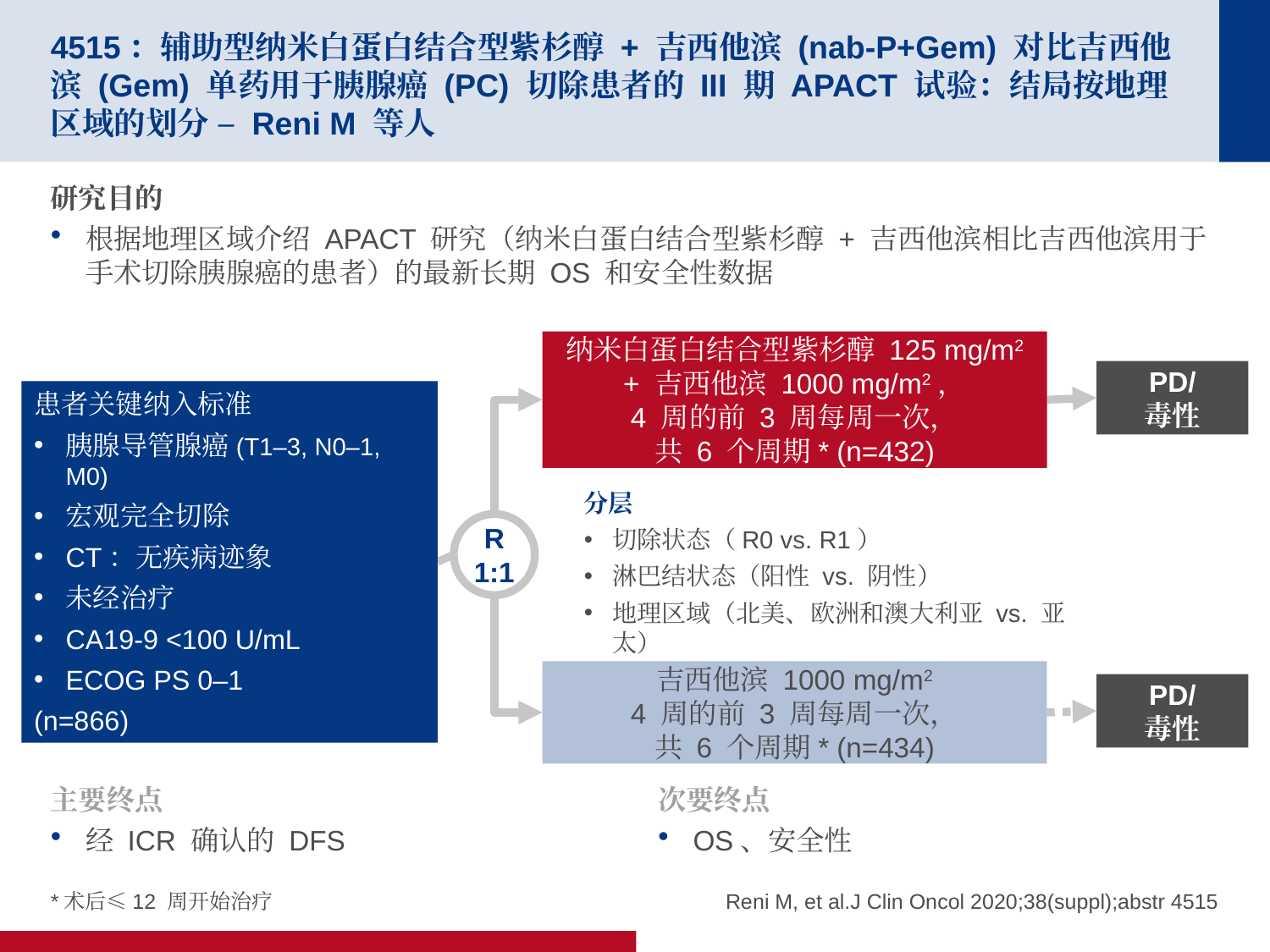

# 4515：辅助型纳米白蛋白结合型紫杉醇 + 吉西他滨 (nab-P+Gem) 对比吉西他滨 (Gem) 单药用于胰腺癌 (PC) 切除患者的 III 期 APACT 试验：结局按地理区域的划分 – Reni M 等人
研究目的
根据地理区域介绍 APACT 研究（纳米白蛋白结合型紫杉醇 + 吉西他滨相比吉西他滨用于手术切除胰腺癌的患者）的最新长期 OS 和安全性数据
纳米白蛋白结合型紫杉醇 125 mg/m2 + 吉西他滨 1000 mg/m2，
4 周的前 3 周每周一次，
共 6 个周期* (n=432)
PD/
毒性
患者关键纳入标准
胰腺导管腺癌(T1–3, N0–1, M0)
宏观完全切除
CT：无疾病迹象
未经治疗
CA19-9 <100 U/mL
ECOG PS 0–1
(n=866)
分层
切除状态（R0 vs. R1）
淋巴结状态（阳性 vs. 阴性）
地理区域（北美、欧洲和澳大利亚 vs. 亚太）
R
1:1
吉西他滨 1000 mg/m2
4 周的前 3 周每周一次，
共 6 个周期* (n=434)
PD/
毒性
主要终点
经 ICR 确认的 DFS

次要终点
OS、安全性
*术后≤12 周开始治疗
Reni M, et al.J Clin Oncol 2020;38(suppl);abstr 4515